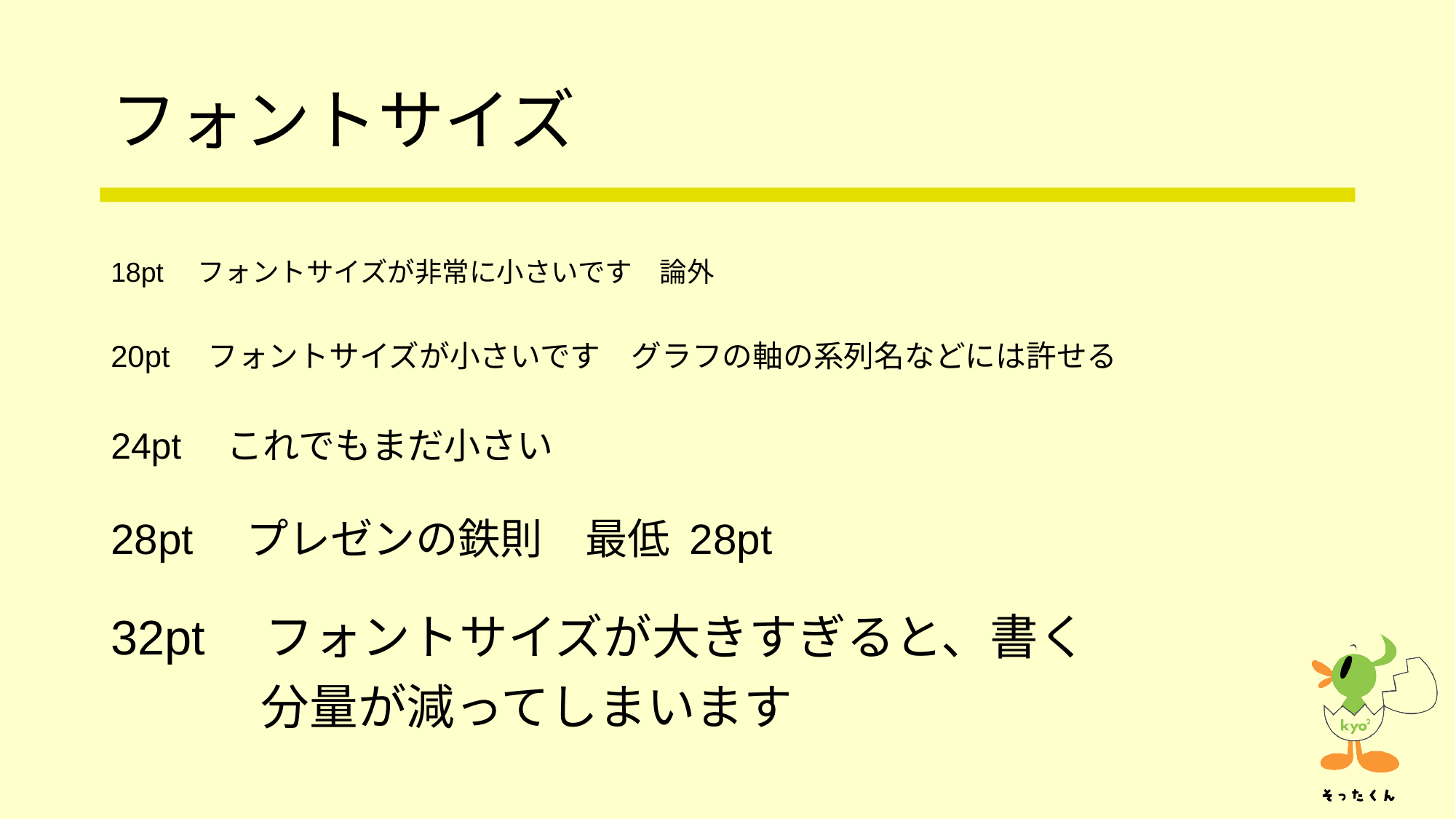

# フォントサイズ
18pt　フォントサイズが非常に小さいです　論外
20pt　フォントサイズが小さいです　グラフの軸の系列名などには許せる
24pt　これでもまだ小さい
28pt　プレゼンの鉄則　最低 28pt
32pt　フォントサイズが大きすぎると、書く分量が減ってしまいます